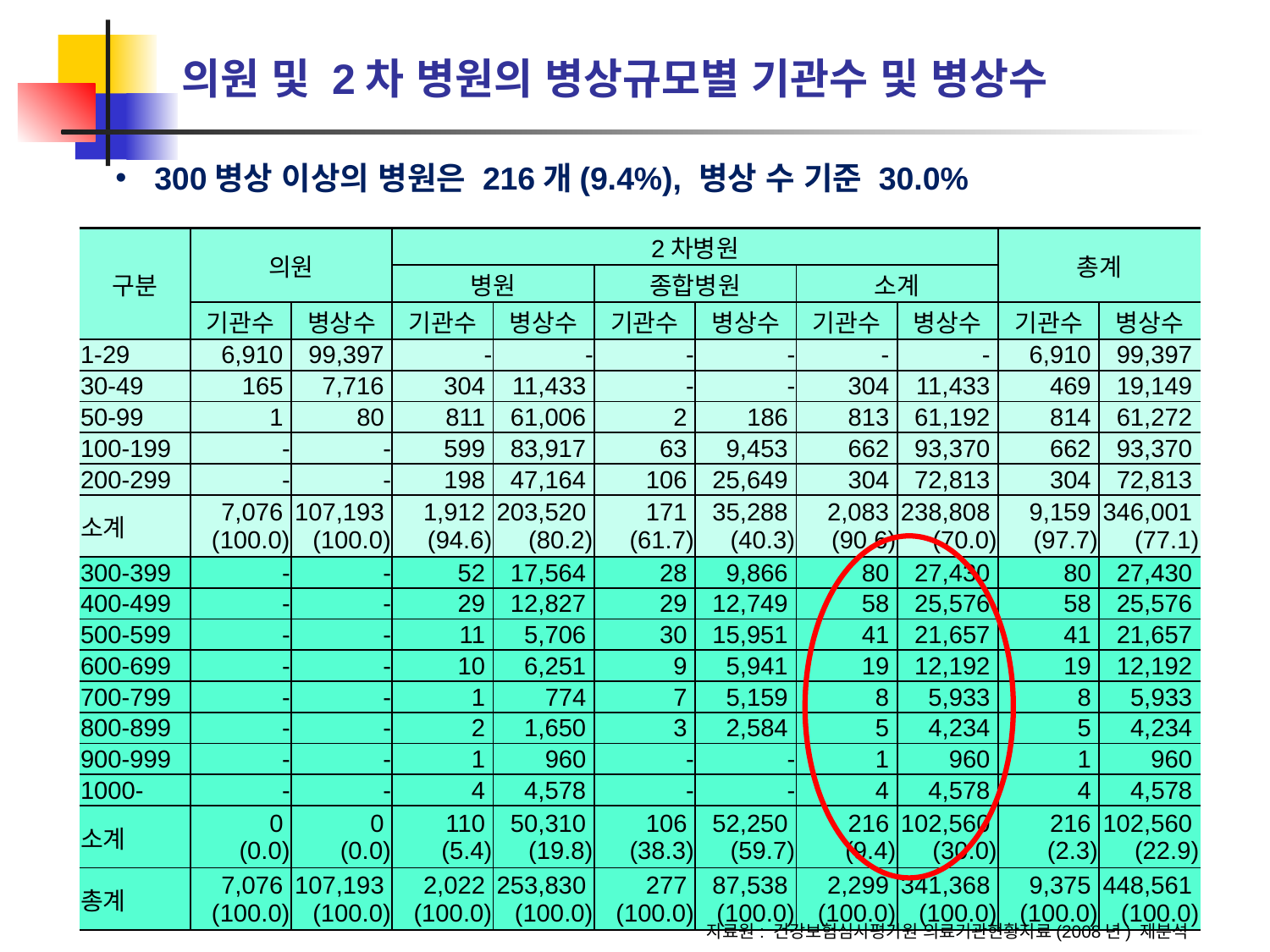

# 의원 및 2차 병원의 병상규모별 기관수 및 병상수
 300병상 이상의 병원은 216개(9.4%), 병상 수 기준 30.0%
| 구분 | 의원 |  | 2차병원 |  |  |  |  |  | 총계 |  |
| --- | --- | --- | --- | --- | --- | --- | --- | --- | --- | --- |
|  |  |  | 병원 |  | 종합병원 |  | 소계 |  |  |  |
|  | 기관수 | 병상수 | 기관수 | 병상수 | 기관수 | 병상수 | 기관수 | 병상수 | 기관수 | 병상수 |
| 1-29 | 6,910 | 99,397 | - | - | - | - | - | - | 6,910 | 99,397 |
| 30-49 | 165 | 7,716 | 304 | 11,433 | - | - | 304 | 11,433 | 469 | 19,149 |
| 50-99 | 1 | 80 | 811 | 61,006 | 2 | 186 | 813 | 61,192 | 814 | 61,272 |
| 100-199 | - | - | 599 | 83,917 | 63 | 9,453 | 662 | 93,370 | 662 | 93,370 |
| 200-299 | - | - | 198 | 47,164 | 106 | 25,649 | 304 | 72,813 | 304 | 72,813 |
| 소계 | 7,076 (100.0) | 107,193 (100.0) | 1,912 (94.6) | 203,520 (80.2) | 171 (61.7) | 35,288 (40.3) | 2,083 (90.6) | 238,808 (70.0) | 9,159 (97.7) | 346,001 (77.1) |
| 300-399 | - | - | 52 | 17,564 | 28 | 9,866 | 80 | 27,430 | 80 | 27,430 |
| 400-499 | - | - | 29 | 12,827 | 29 | 12,749 | 58 | 25,576 | 58 | 25,576 |
| 500-599 | - | - | 11 | 5,706 | 30 | 15,951 | 41 | 21,657 | 41 | 21,657 |
| 600-699 | - | - | 10 | 6,251 | 9 | 5,941 | 19 | 12,192 | 19 | 12,192 |
| 700-799 | - | - | 1 | 774 | 7 | 5,159 | 8 | 5,933 | 8 | 5,933 |
| 800-899 | - | - | 2 | 1,650 | 3 | 2,584 | 5 | 4,234 | 5 | 4,234 |
| 900-999 | - | - | 1 | 960 | - | - | 1 | 960 | 1 | 960 |
| 1000- | - | - | 4 | 4,578 | - | - | 4 | 4,578 | 4 | 4,578 |
| 소계 | 0 (0.0) | 0 (0.0) | 110 (5.4) | 50,310 (19.8) | 106 (38.3) | 52,250 (59.7) | 216 (9.4) | 102,560 (30.0) | 216 (2.3) | 102,560 (22.9) |
| 총계 | 7,076 (100.0) | 107,193 (100.0) | 2,022 (100.0) | 253,830 (100.0) | 277 (100.0) | 87,538 (100.0) | 2,299 (100.0) | 341,368 (100.0) | 9,375 (100.0) | 448,561 (100.0) |

12
자료원: 건강보험심사평가원 의료기관현황자료(2008년) 재분석